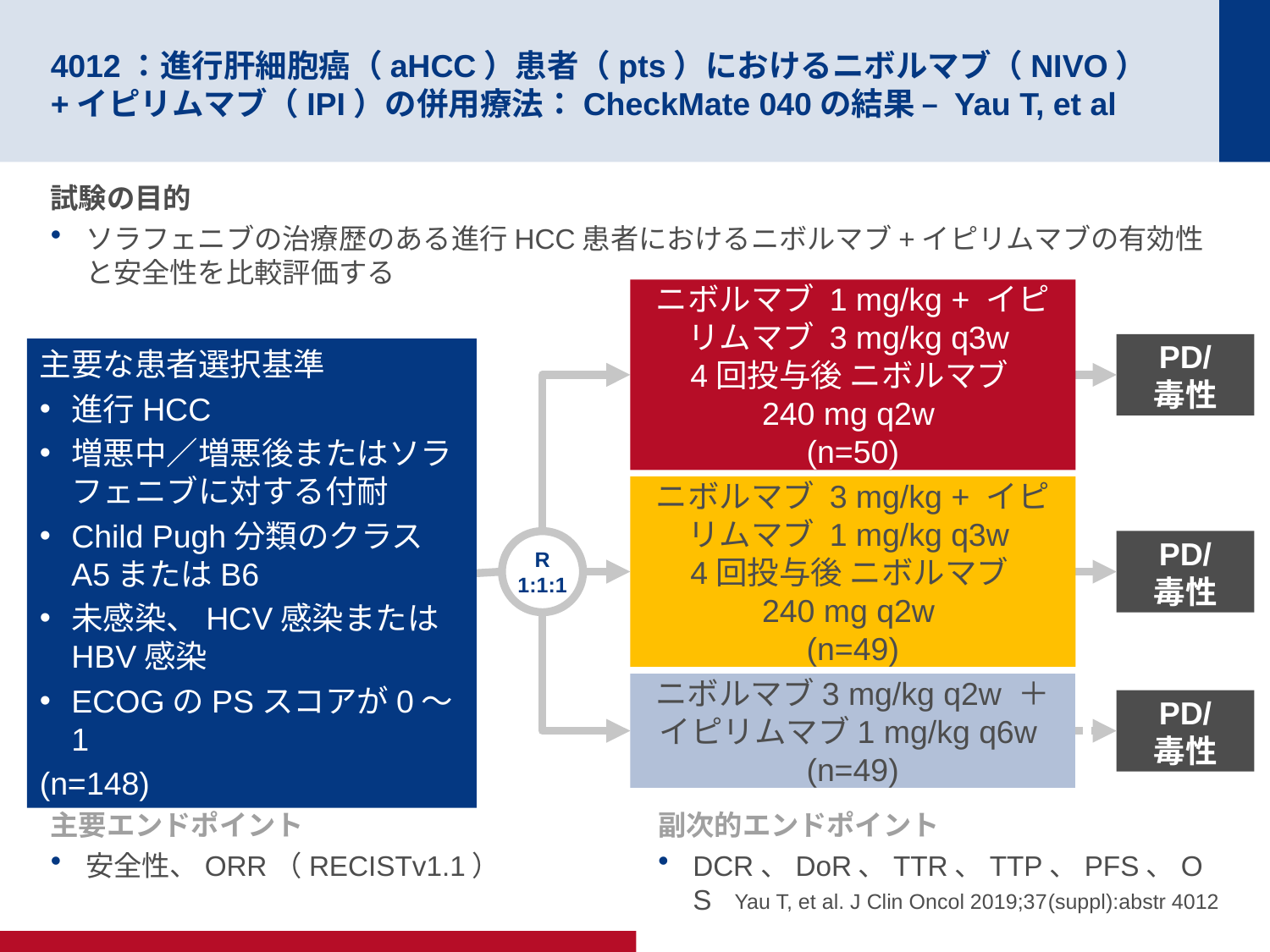

# 4012：進行肝細胞癌（aHCC）患者（pts）におけるニボルマブ（NIVO）+イピリムマブ（IPI）の併用療法：CheckMate 040の結果 – Yau T, et al
試験の目的
ソラフェニブの治療歴のある進行HCC患者におけるニボルマブ+イピリムマブの有効性と安全性を比較評価する
ニボルマブ 1 mg/kg + イピリムマブ 3 mg/kg q3w
4回投与後 ニボルマブ
240 mg q2w
(n=50)
PD/
毒性
主要な患者選択基準
進行HCC
増悪中／増悪後またはソラフェニブに対する付耐
Child Pugh分類のクラスA5またはB6
未感染、HCV感染またはHBV感染
ECOGのPSスコアが0～1
(n=148)
ニボルマブ 3 mg/kg + イピリムマブ 1 mg/kg q3w
4回投与後 ニボルマブ
240 mg q2w
(n=49)
PD/
毒性
R
1:1:1
ニボルマブ3 mg/kg q2w ＋イピリムマブ1 mg/kg q6w
(n=49)
PD/
毒性
主要エンドポイント
安全性、ORR（RECISTv1.1）
副次的エンドポイント
DCR、DoR、TTR、TTP、PFS、OS
Yau T, et al. J Clin Oncol 2019;37(suppl):abstr 4012